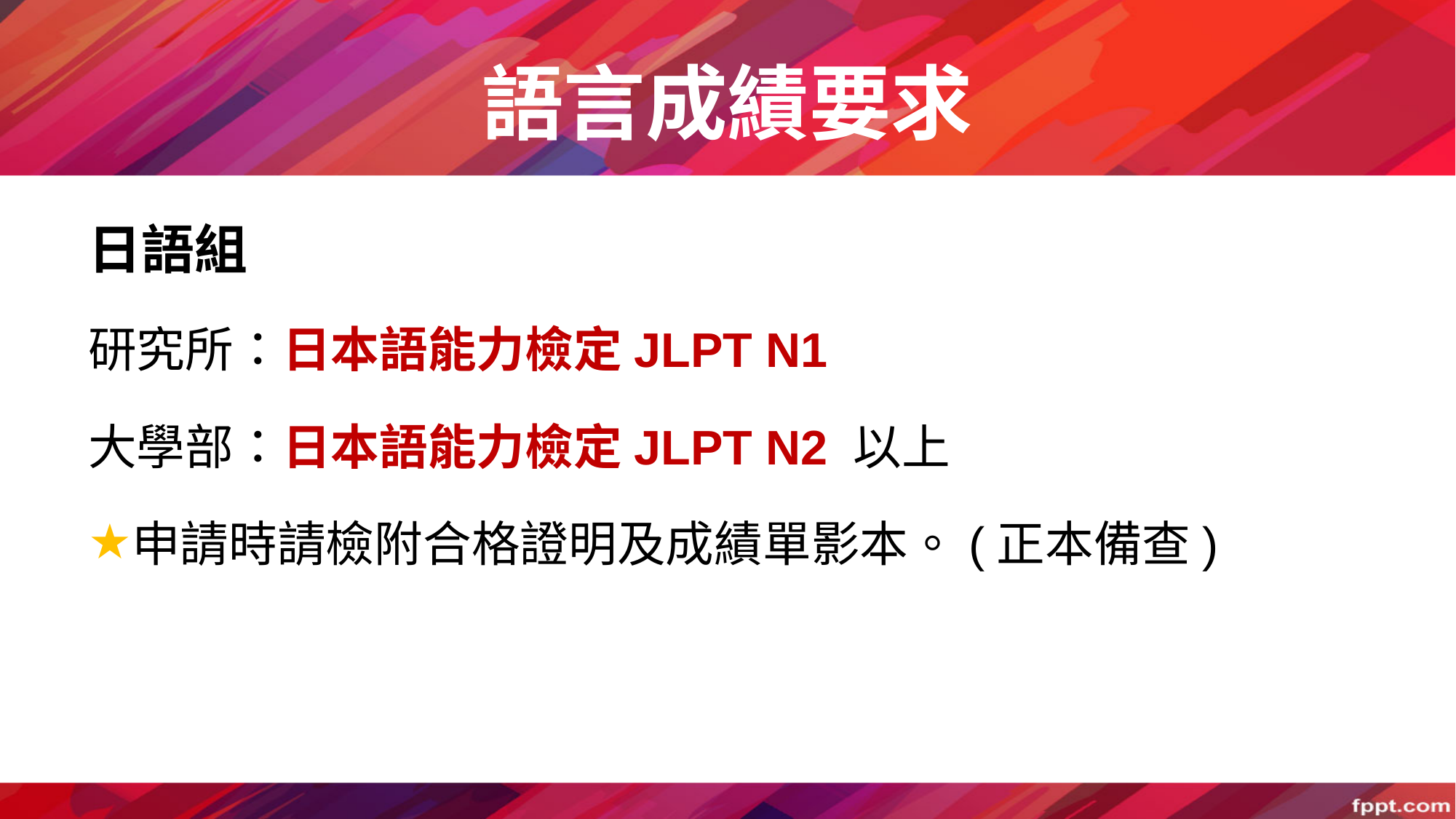

# 語言成績要求
日語組
研究所：日本語能力檢定JLPT N1
大學部：日本語能力檢定JLPT N2 以上
申請時請檢附合格證明及成績單影本。(正本備查)